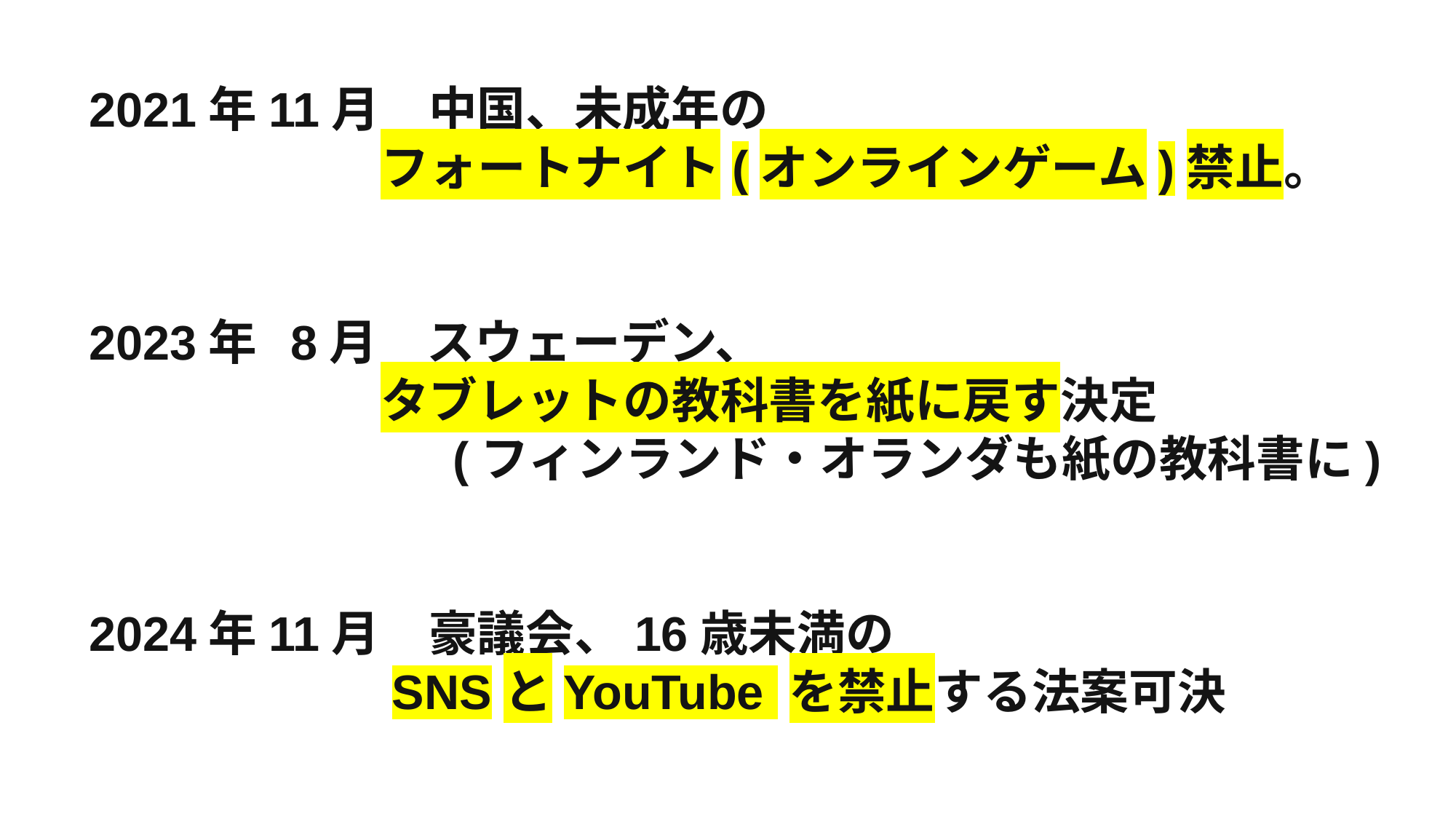

2021年11月　中国、未成年の
　　　　　　フォートナイト(オンラインゲーム)禁止。

2023年  8月　スウェーデン、
　　　　　　タブレットの教科書を紙に戻す決定
                           (フィンランド・オランダも紙の教科書に)

2024年11月　豪議会、16歳未満の
　　　　　　SNSとYouTube を禁止する法案可決